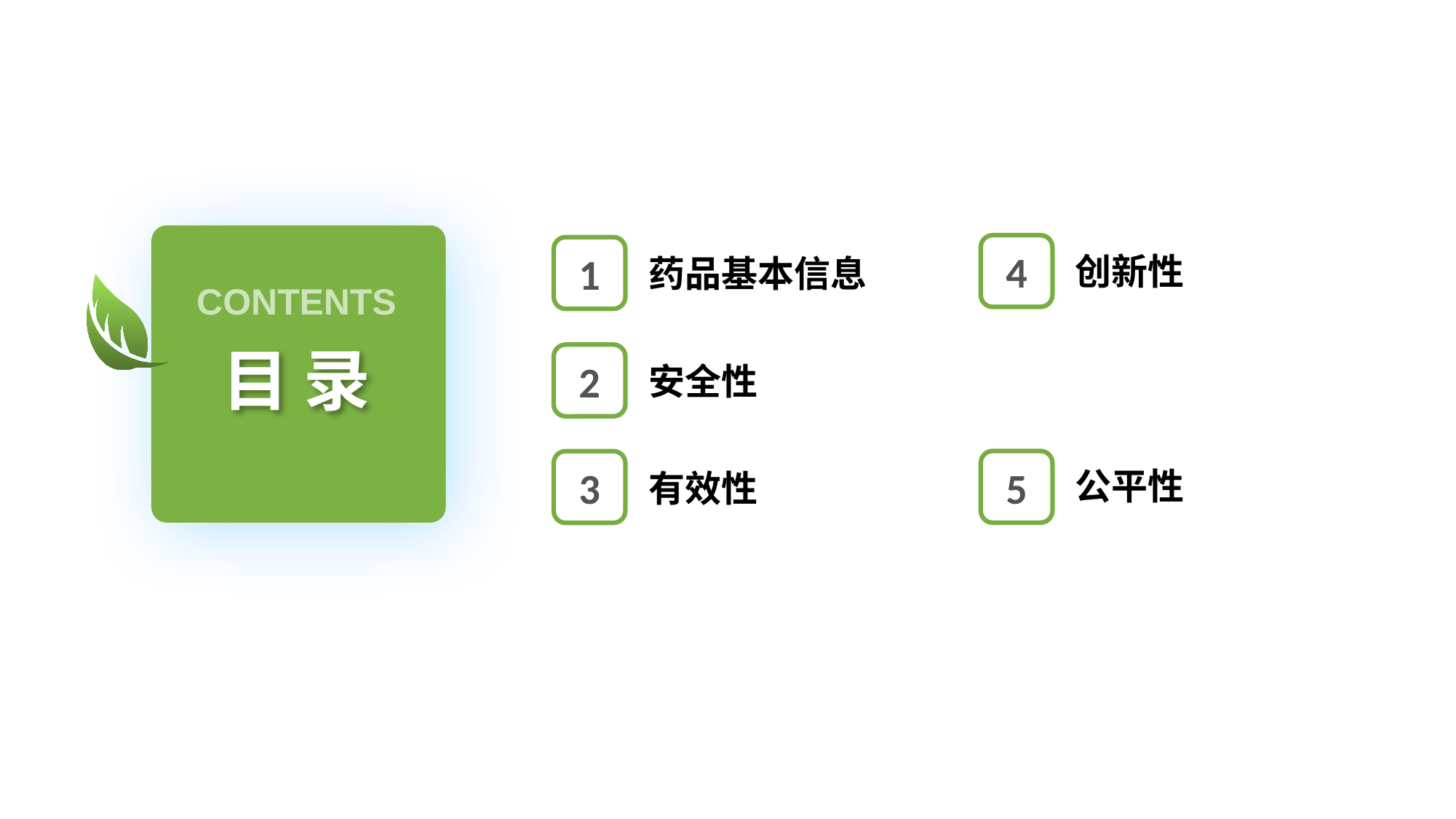

4
1
创新性
药品基本信息
CONTENTS

目 录
2
安全性
5
3
公平性
有效性